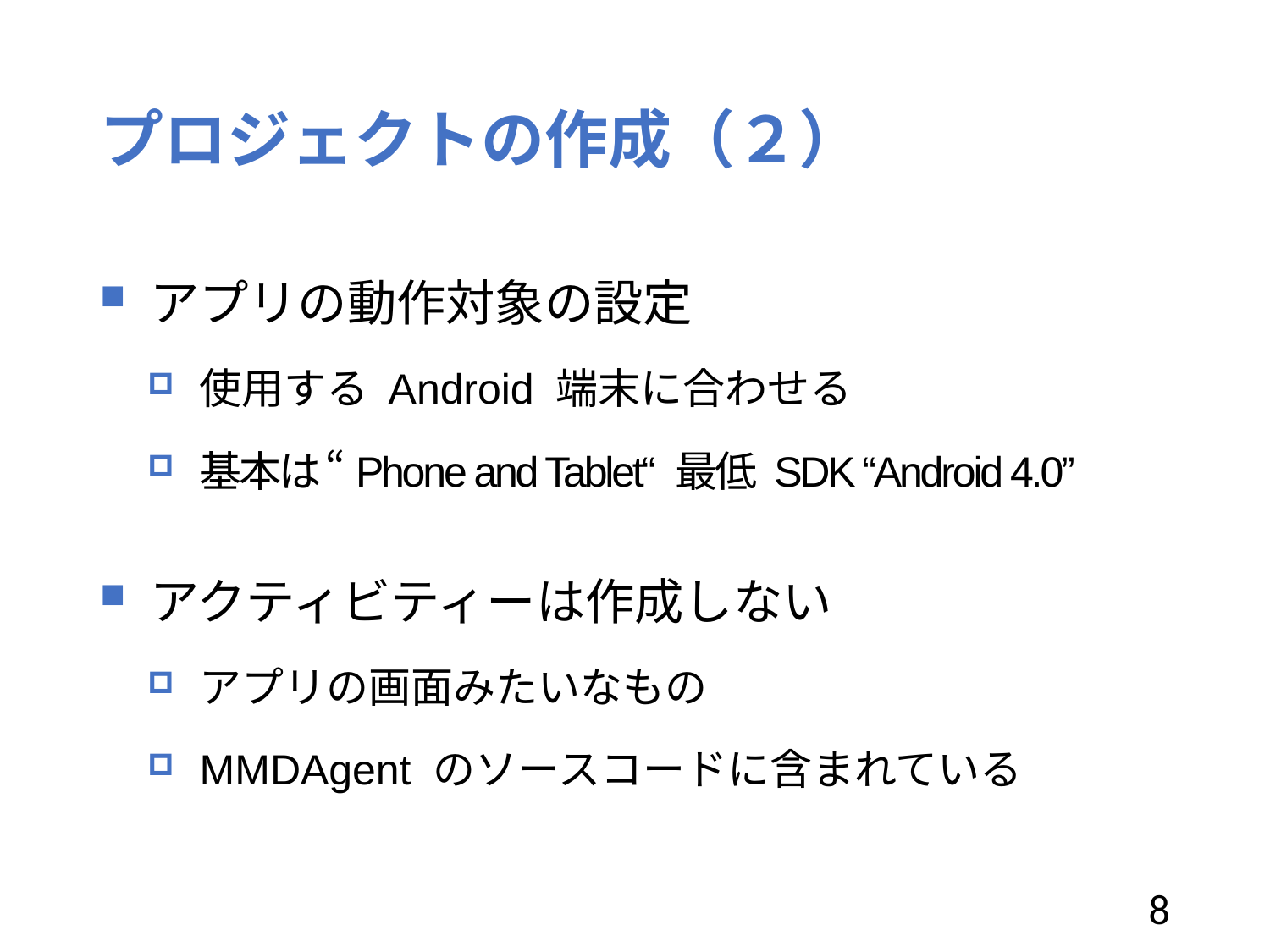

# プロジェクトの作成（２）
アプリの動作対象の設定
使用する Android 端末に合わせる
基本は “Phone and Tablet“ 最低 SDK “Android 4.0”
アクティビティーは作成しない
アプリの画面みたいなもの
MMDAgent のソースコードに含まれている
8